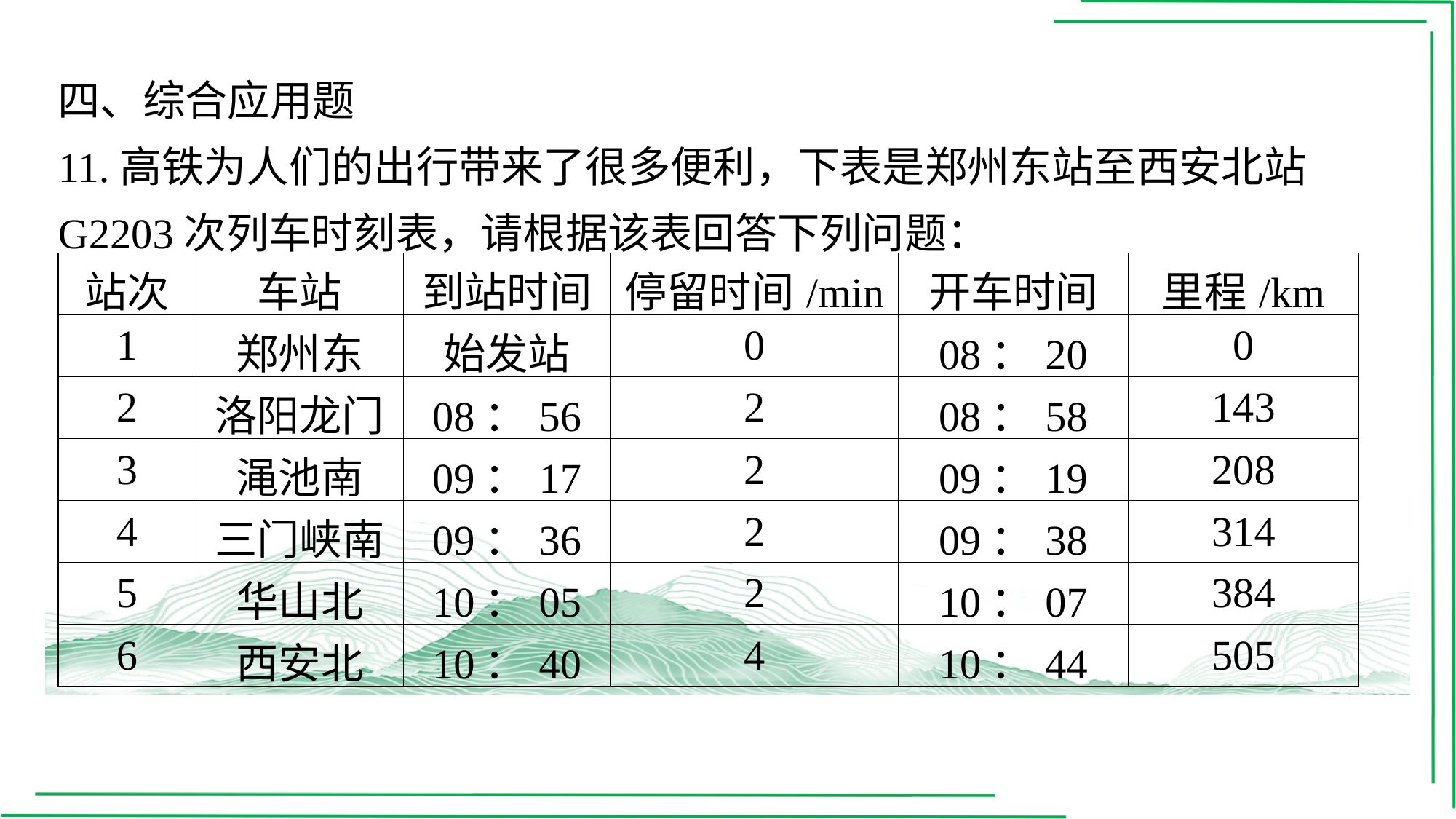

四、综合应用题
11.高铁为人们的出行带来了很多便利，下表是郑州东站至西安北站G2203次列车时刻表，请根据该表回答下列问题：
| 站次 | 车站 | 到站时间 | 停留时间/min | 开车时间 | 里程/km |
| --- | --- | --- | --- | --- | --- |
| 1 | 郑州东 | 始发站 | 0 | 08：20 | 0 |
| 2 | 洛阳龙门 | 08：56 | 2 | 08：58 | 143 |
| 3 | 渑池南 | 09：17 | 2 | 09：19 | 208 |
| 4 | 三门峡南 | 09：36 | 2 | 09：38 | 314 |
| 5 | 华山北 | 10：05 | 2 | 10：07 | 384 |
| 6 | 西安北 | 10：40 | 4 | 10：44 | 505 |